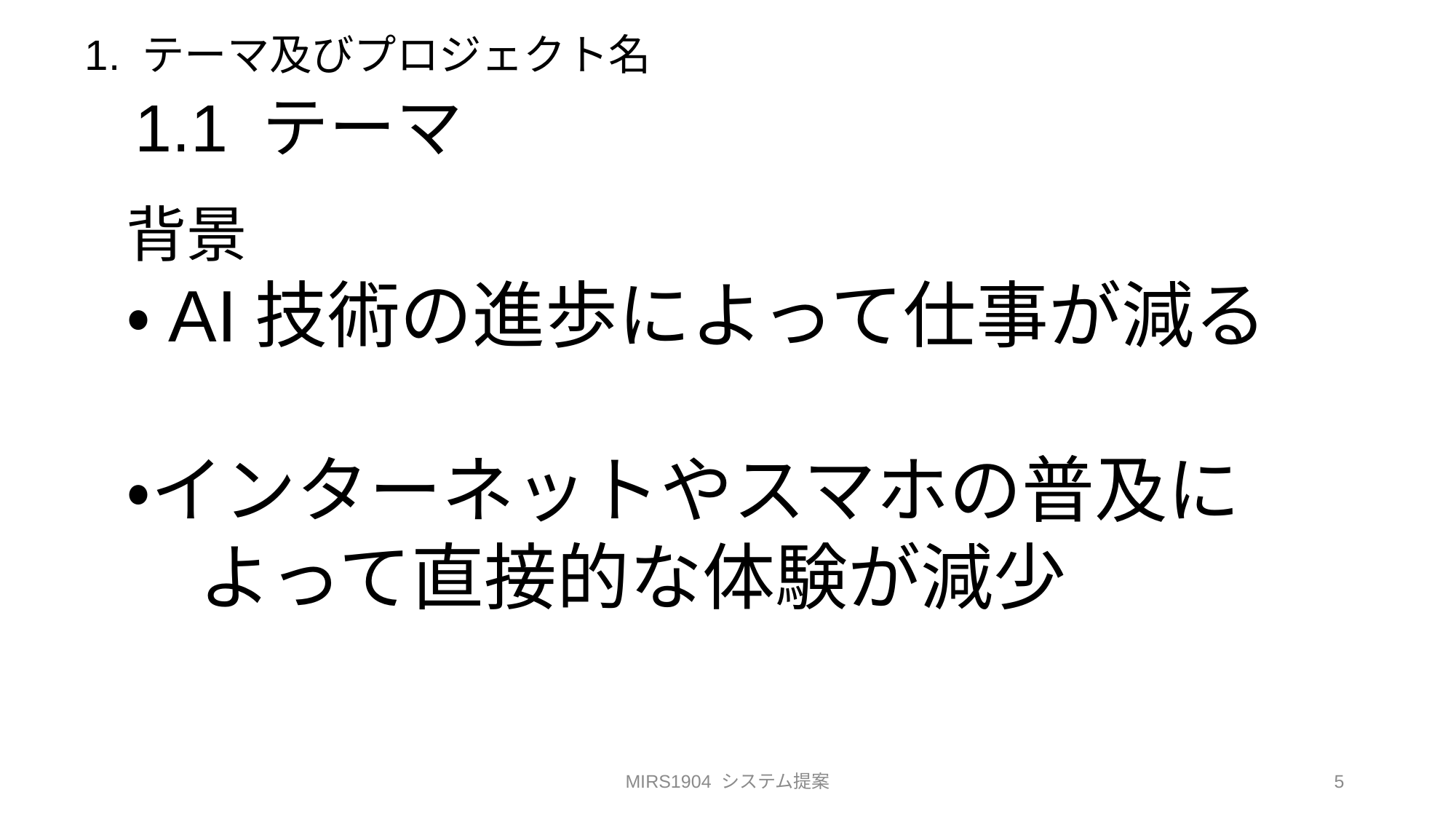

# 1. テーマ及びプロジェクト名
1.1 テーマ
背景
・AI技術の進歩によって仕事が減る

・インターネットやスマホの普及に
　よって直接的な体験が減少
MIRS1904 システム提案
5